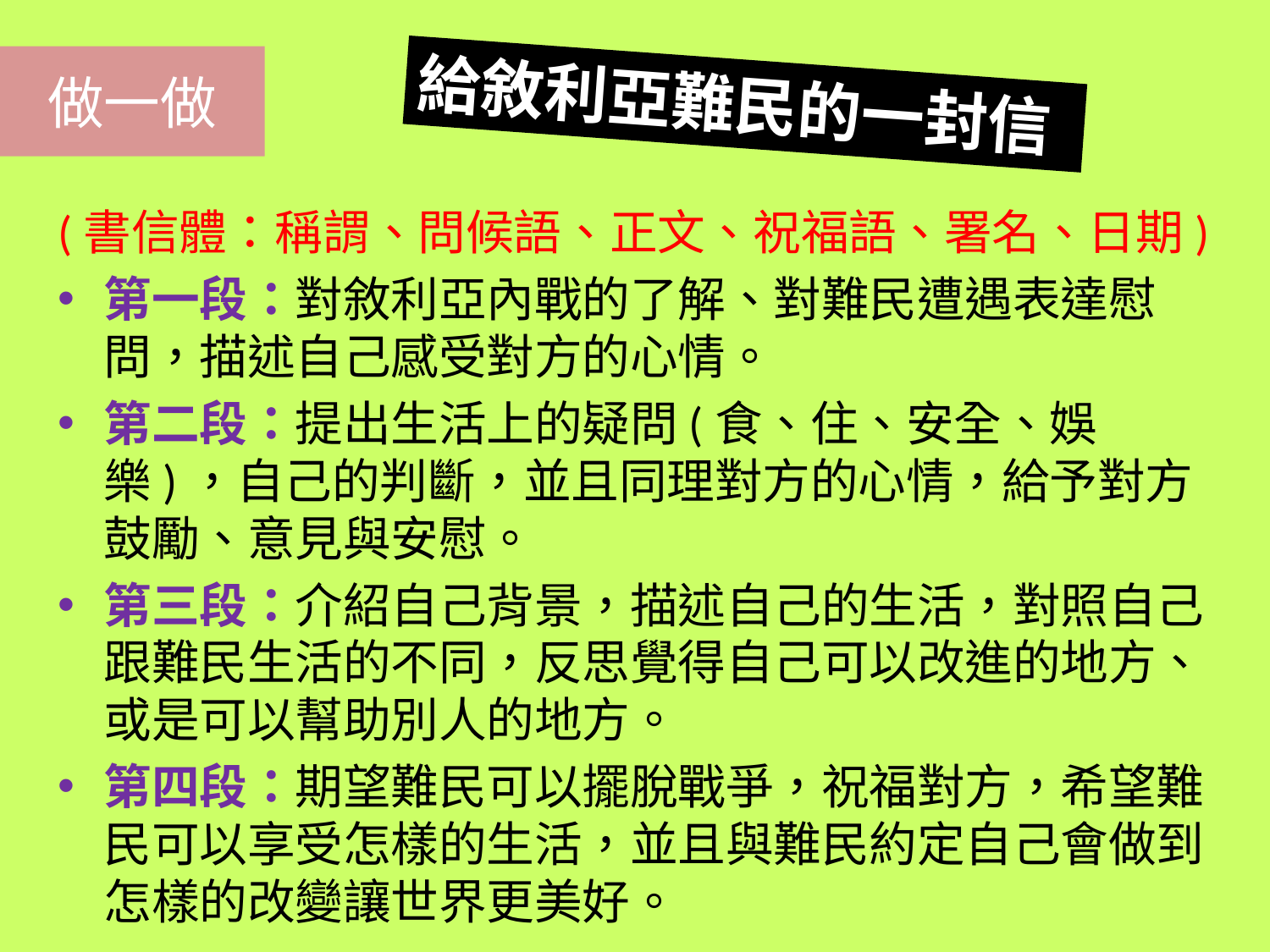

# 做一做
給敘利亞難民的一封信
(書信體：稱謂、問候語、正文、祝福語、署名、日期)
第一段：對敘利亞內戰的了解、對難民遭遇表達慰問，描述自己感受對方的心情。
第二段：提出生活上的疑問(食、住、安全、娛樂)，自己的判斷，並且同理對方的心情，給予對方鼓勵、意見與安慰。
第三段：介紹自己背景，描述自己的生活，對照自己跟難民生活的不同，反思覺得自己可以改進的地方、或是可以幫助別人的地方。
第四段：期望難民可以擺脫戰爭，祝福對方，希望難民可以享受怎樣的生活，並且與難民約定自己會做到怎樣的改變讓世界更美好。